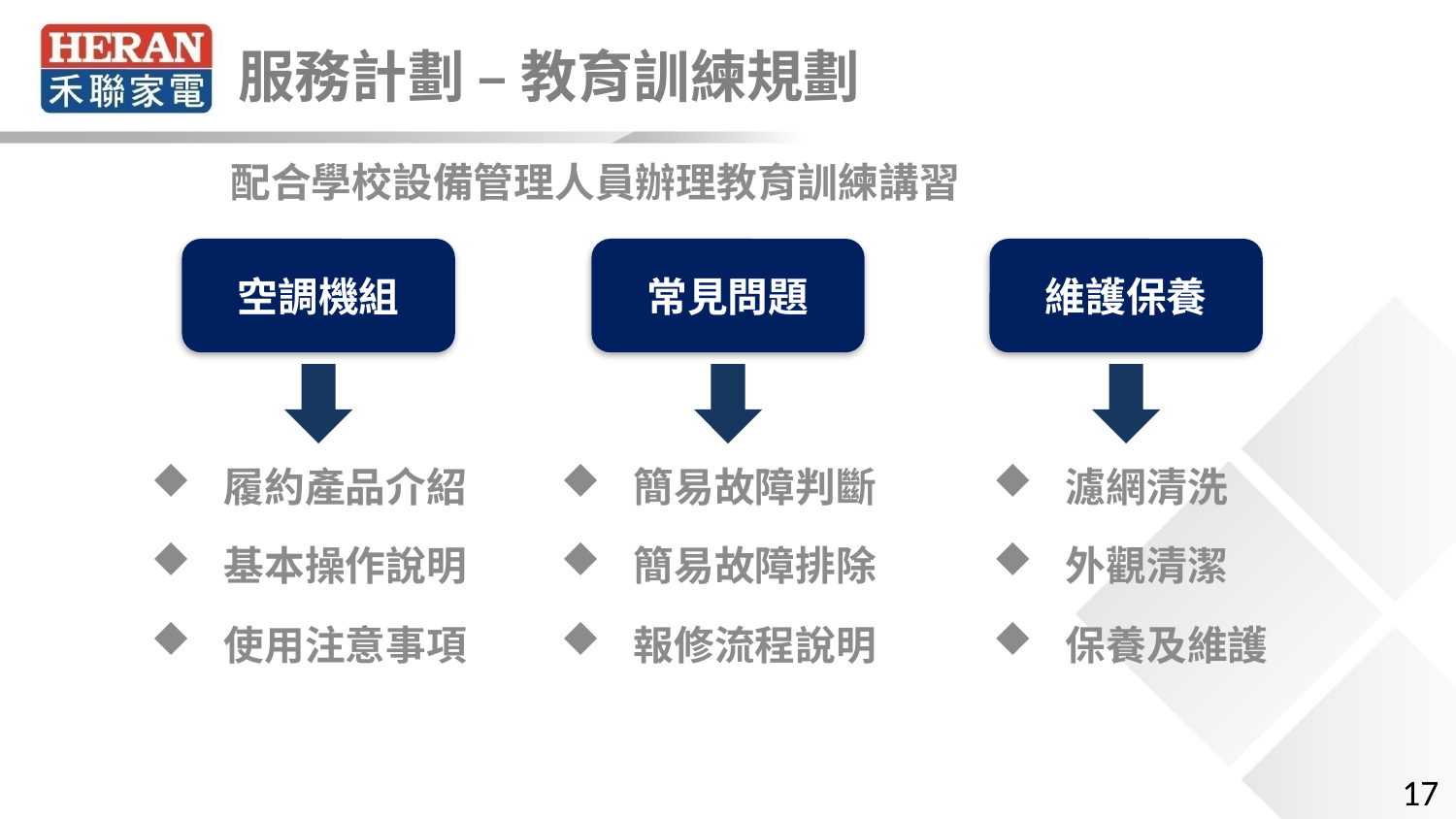

服務計劃 – 教育訓練規劃

配合學校設備管理人員辦理教育訓練講習
空調機組
常見問題
維護保養

履約產品介紹
基本操作說明
使用注意事項

簡易故障判斷
簡易故障排除
報修流程說明

濾網清洗
外觀清潔
保養及維護

17